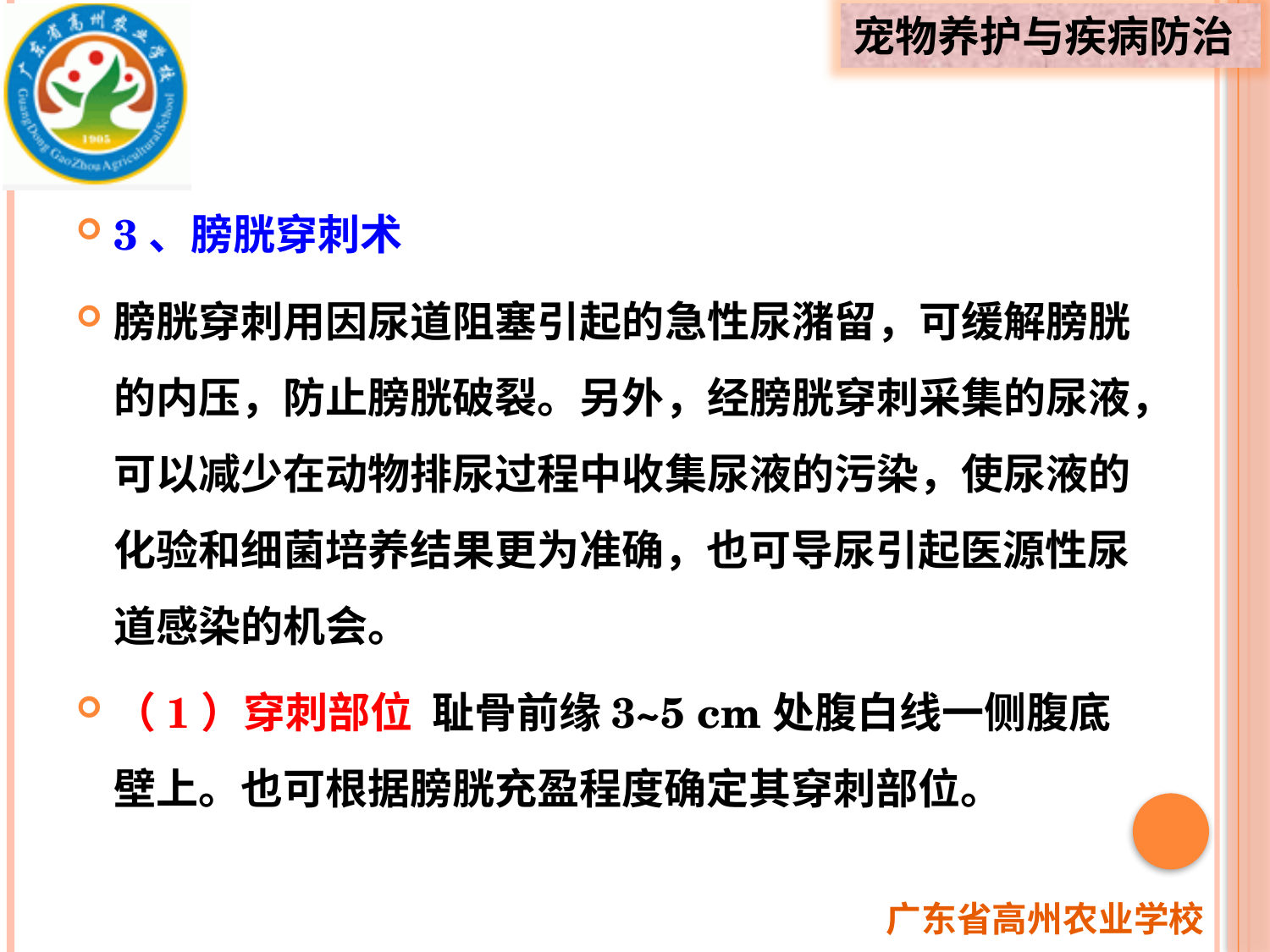

3、膀胱穿刺术
膀胱穿刺用因尿道阻塞引起的急性尿潴留，可缓解膀胱的内压，防止膀胱破裂。另外，经膀胱穿刺采集的尿液，可以减少在动物排尿过程中收集尿液的污染，使尿液的化验和细菌培养结果更为准确，也可导尿引起医源性尿道感染的机会。
（1）穿刺部位  耻骨前缘3~5 cm处腹白线一侧腹底壁上。也可根据膀胱充盈程度确定其穿刺部位。